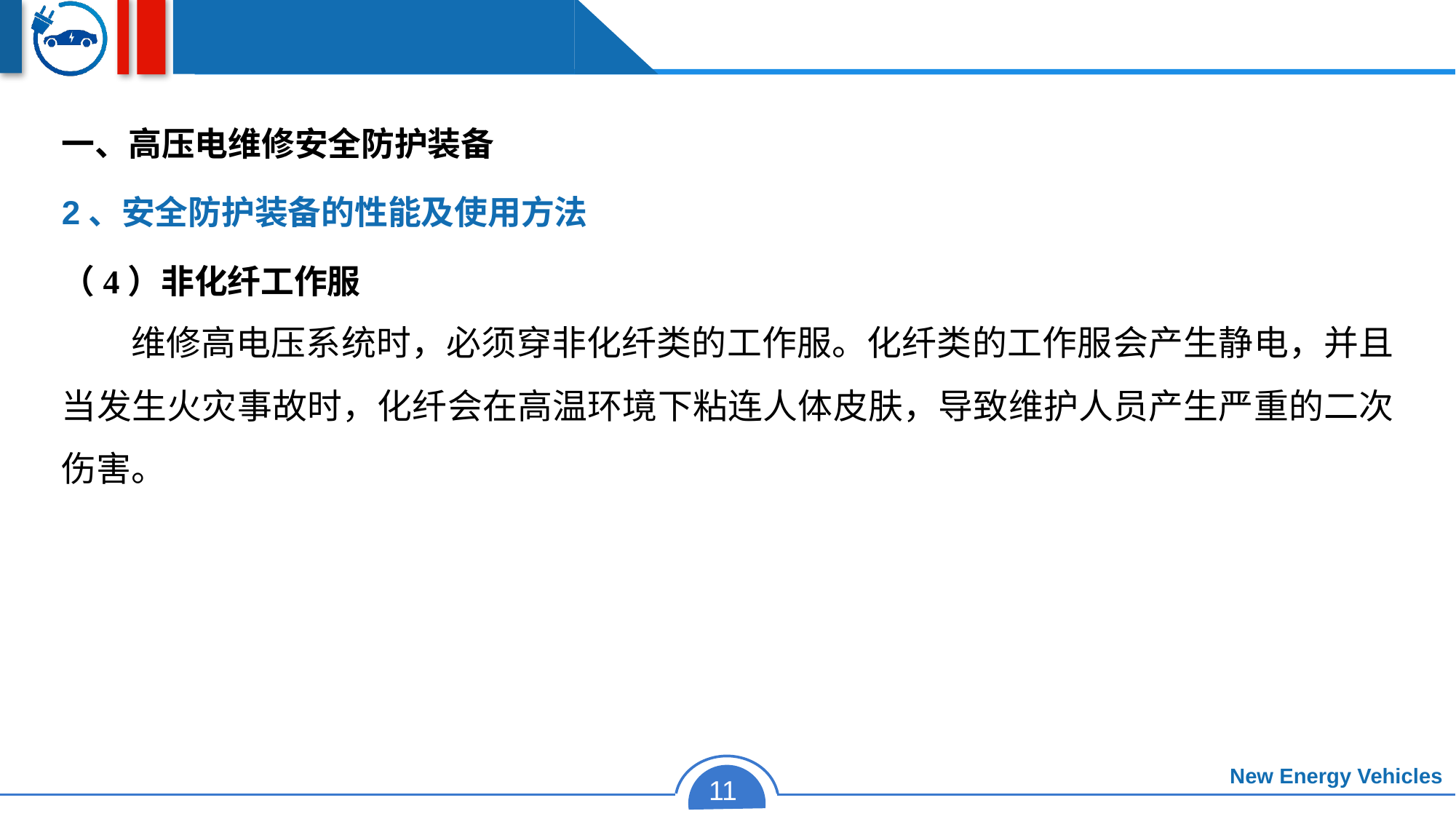

一、高压电维修安全防护装备
2、安全防护装备的性能及使用方法
（4）非化纤工作服
        维修高电压系统时，必须穿非化纤类的工作服。化纤类的工作服会产生静电，并且当发生火灾事故时，化纤会在高温环境下粘连人体皮肤，导致维护人员产生严重的二次伤害。